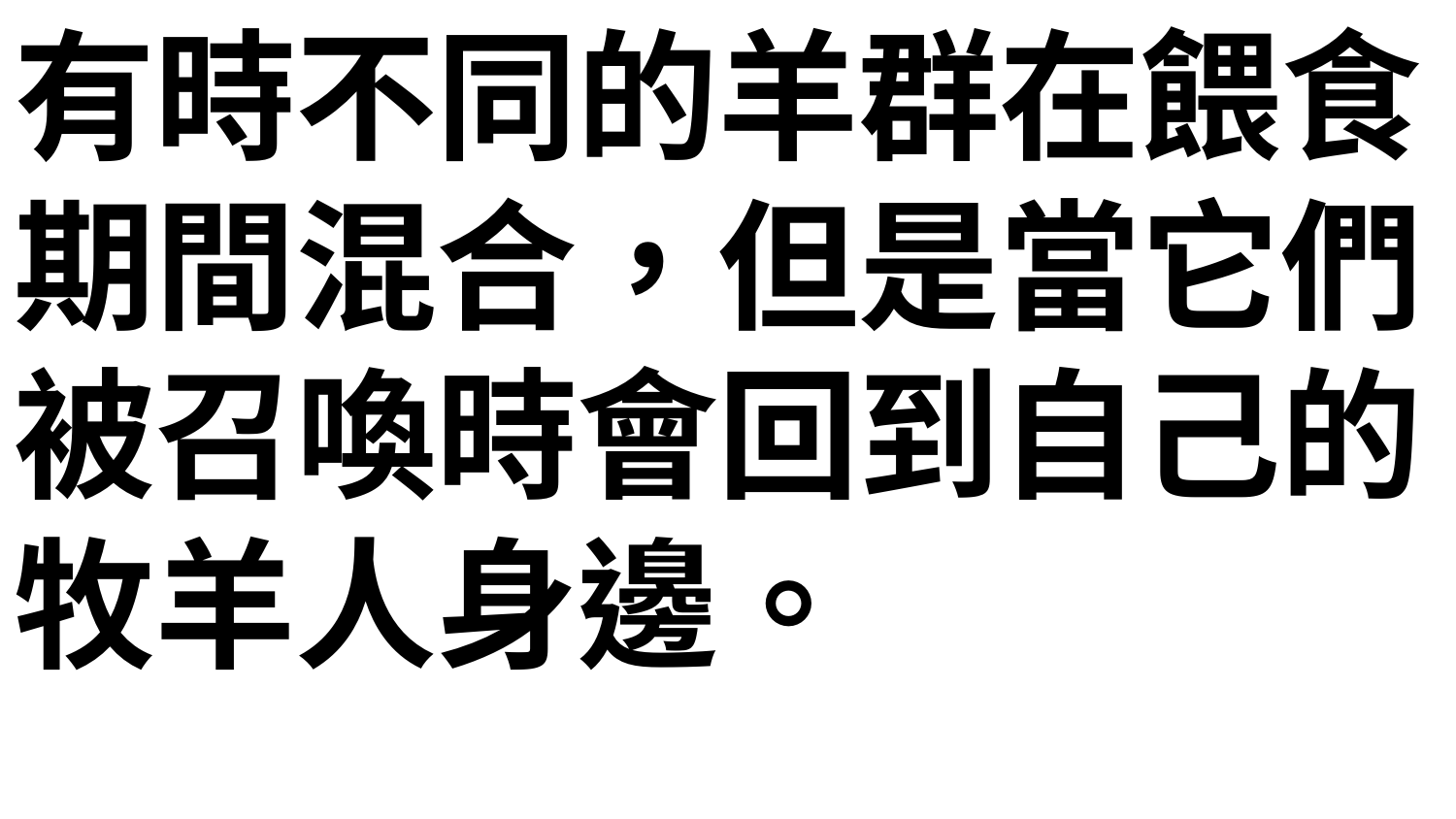

有時不同的羊群在餵食期間混合，但是當它們被召喚時會回到自己的牧羊人身邊。